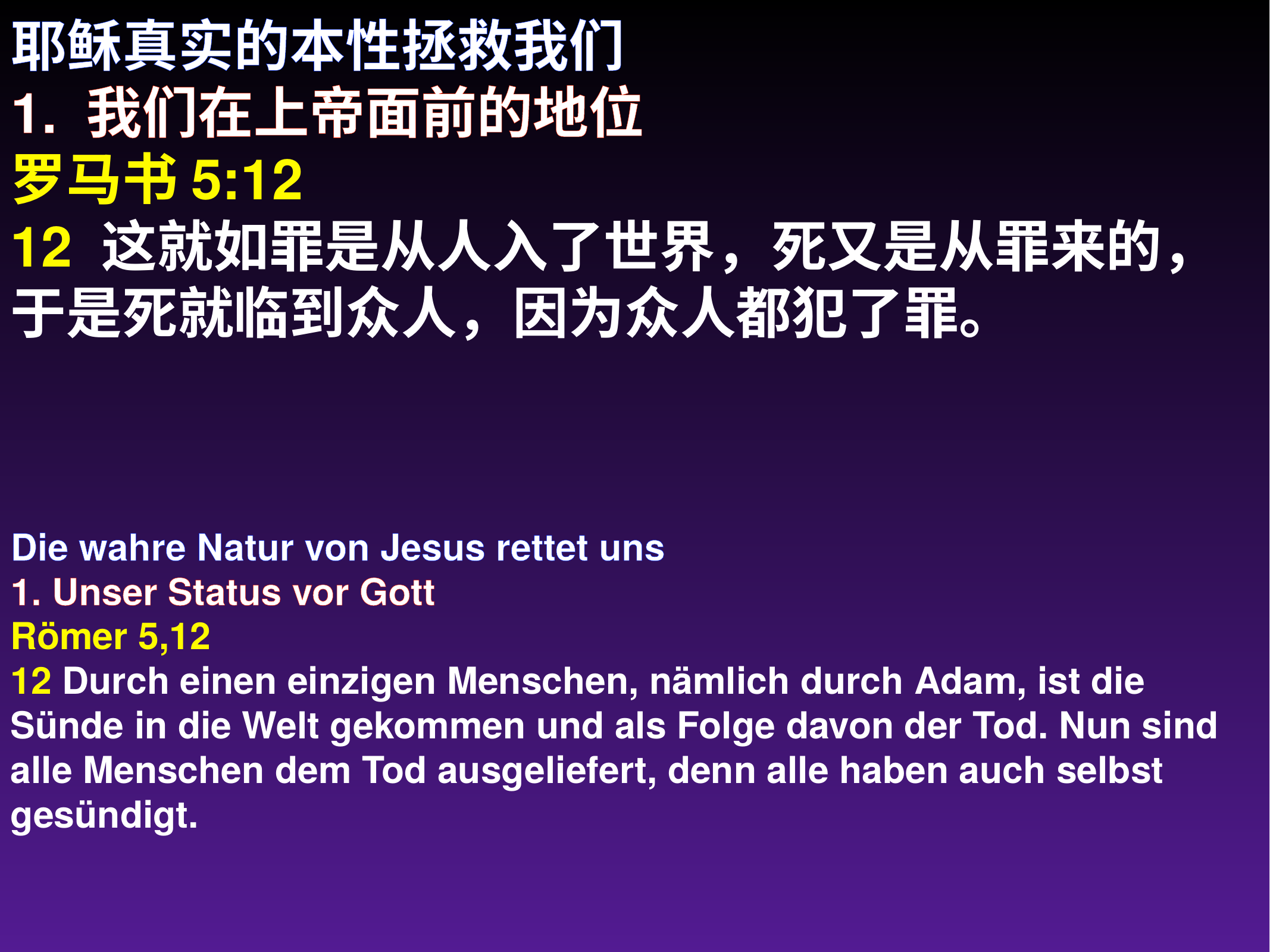

# 耶稣真实的本性拯救我们
1. 我们在上帝面前的地位
罗马书5:12
12 这就如罪是从人入了世界，死又是从罪来的，于是死就临到众人，因为众人都犯了罪。

Die wahre Natur von Jesus rettet uns
1. Unser Status vor Gott
Römer 5,12
12 Durch einen einzigen Menschen, nämlich durch Adam, ist die Sünde in die Welt gekommen und als Folge davon der Tod. Nun sind alle Menschen dem Tod ausgeliefert, denn alle haben auch selbst gesündigt.